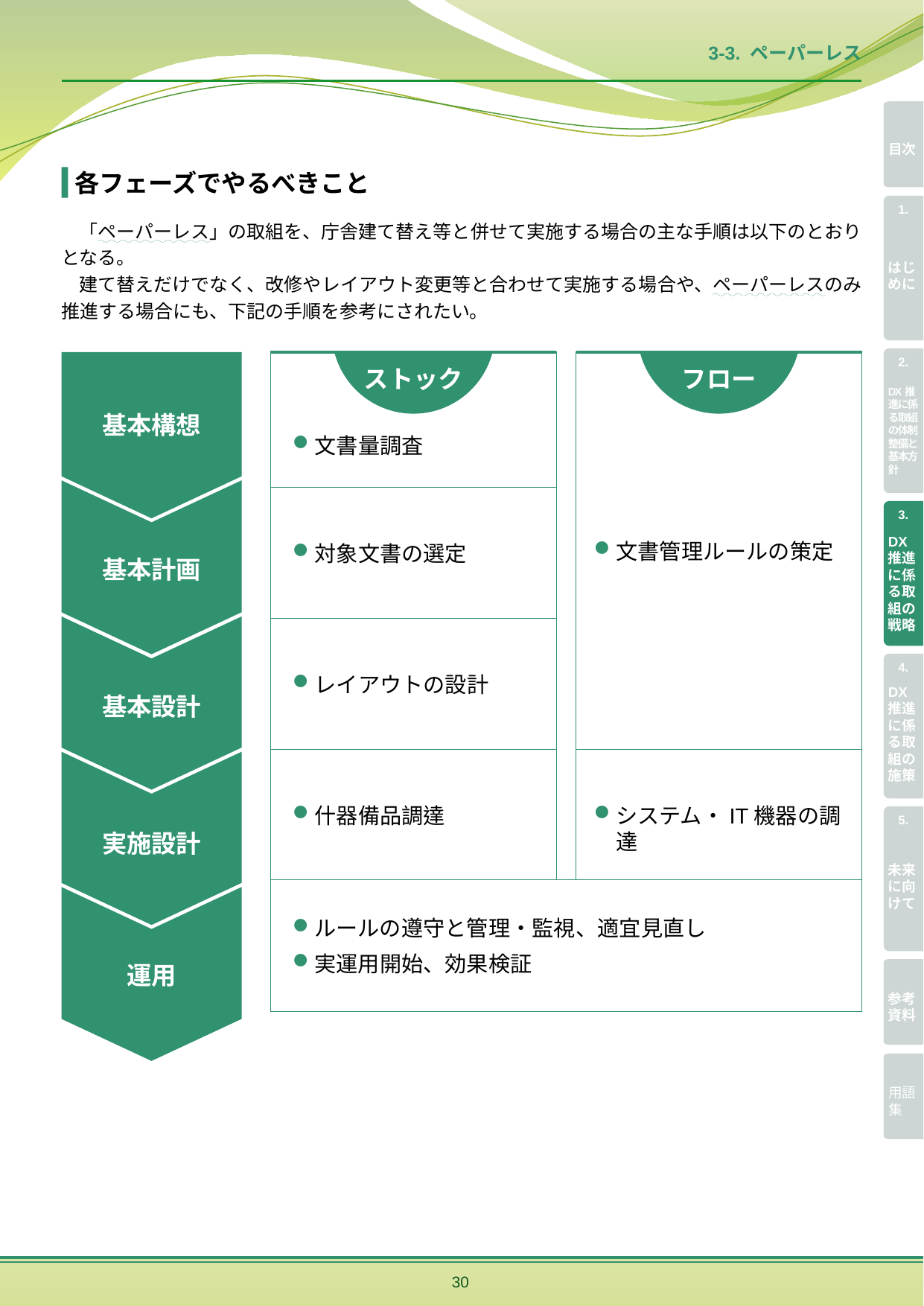

3-3. ペーパーレス

各フェーズでやるべきこと
「ペーパーレス」の取組を、庁舎建て替え等と併せて実施する場合の主な手順は以下のとおりとなる。
建て替えだけでなく、改修やレイアウト変更等と合わせて実施する場合や、ペーパーレスのみ推進する場合にも、下記の手順を参考にされたい。

ストック
フロー
基本構想
文書量調査

文書管理ルールの策定
対象文書の選定
基本計画

レイアウトの設計
基本設計

什器備品調達
システム・IT機器の調達
実施設計

ルールの遵守と管理・監視、適宜見直し
実運用開始、効果検証
運用
30